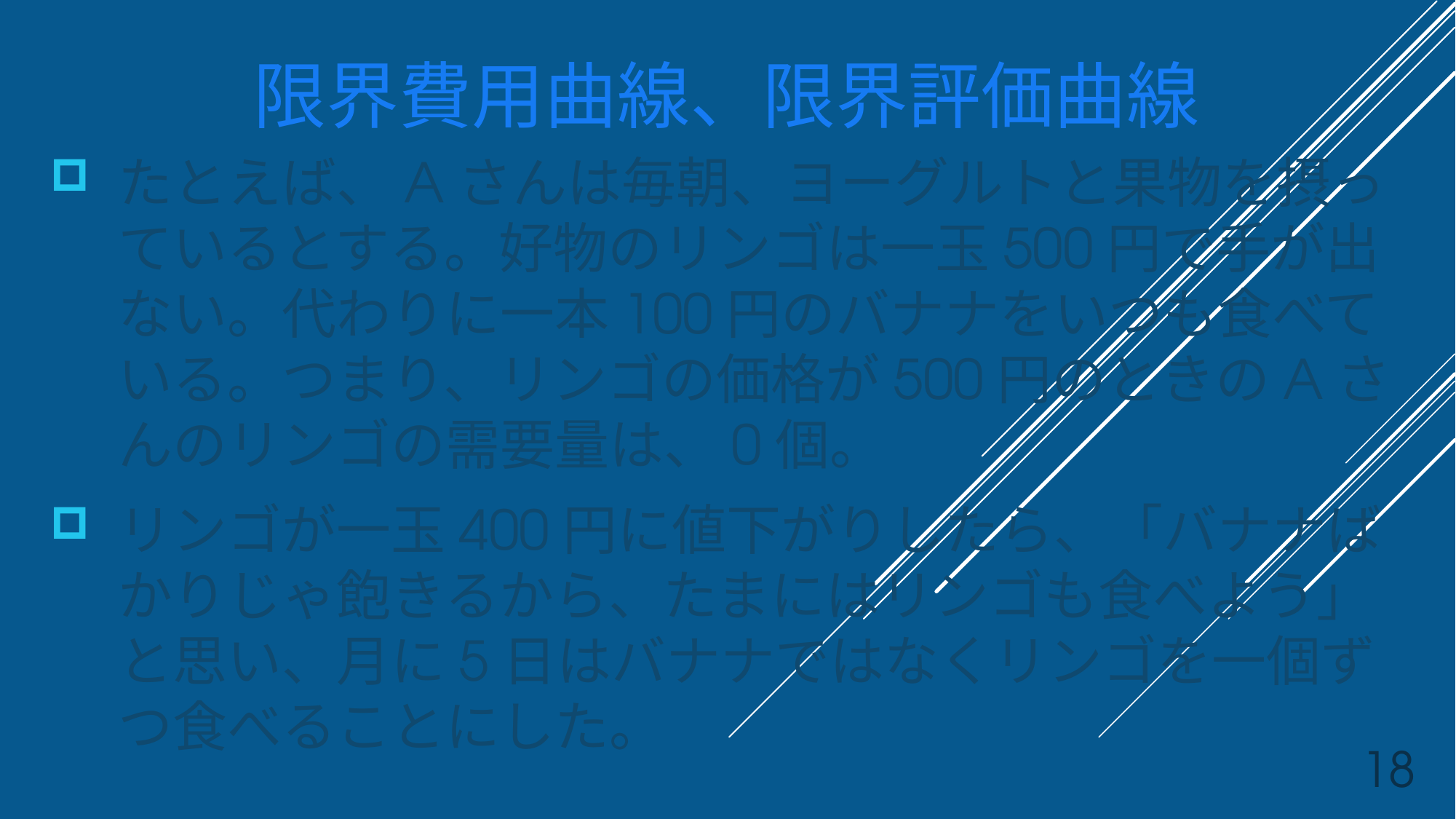

# 限界費用曲線、限界評価曲線
たとえば、Aさんは毎朝、ヨーグルトと果物を摂っているとする。好物のリンゴは一玉500円で手が出ない。代わりに一本100円のバナナをいつも食べている。つまり、リンゴの価格が500円のときのAさんのリンゴの需要量は、0個。
リンゴが一玉400円に値下がりしたら、「バナナばかりじゃ飽きるから、たまにはリンゴも食べよう」
と思い、月に5日はバナナではなくリンゴを一個ずつ食べることにした。
18